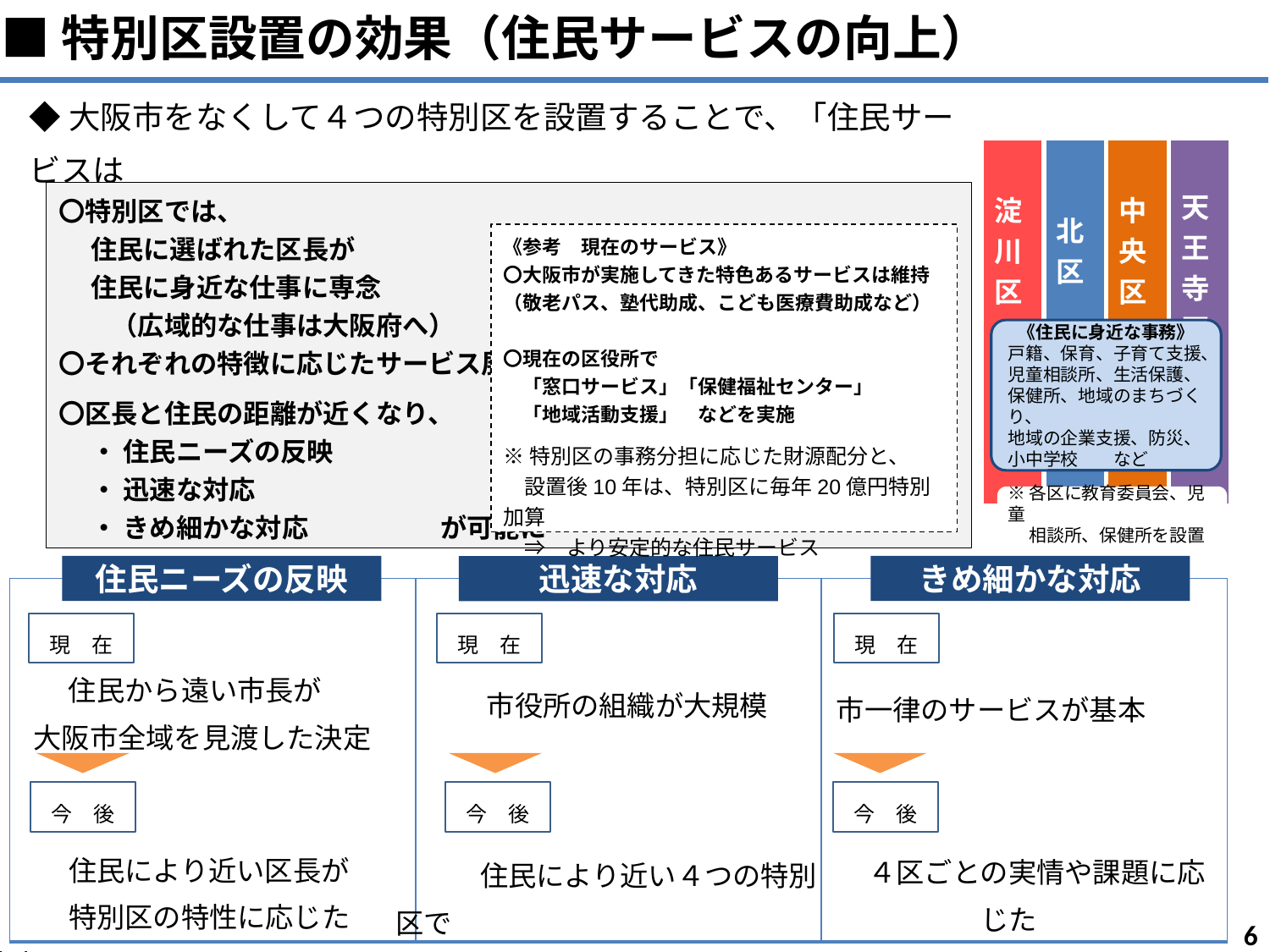

■特別区設置の効果（住民サービスの向上）
◆大阪市をなくして４つの特別区を設置することで、「住民サービスは
　　よくなるのか、低下するのではないか」との声もありますが。
| 淀川区 | 北区 | 中央区 | 天王寺区 |
| --- | --- | --- | --- |
|  |  |  |  |
〇特別区では、
　 住民に選ばれた区長が
　 住民に身近な仕事に専念
　　（広域的な仕事は大阪府へ）
〇それぞれの特徴に応じたサービス展開

〇区長と住民の距離が近くなり、
　 ・ 住民ニーズの反映
　 ・ 迅速な対応
　 ・ きめ細かな対応　　　　　が可能に

《参考　現在のサービス》
〇大阪市が実施してきた特色あるサービスは維持
（敬老パス、塾代助成、こども医療費助成など）

〇現在の区役所で
　「窓口サービス」「保健福祉センター」
　「地域活動支援」　などを実施

※特別区の事務分担に応じた財源配分と、
　設置後10年は、特別区に毎年20億円特別加算
　⇒　より安定的な住民サービス

《住民に身近な事務》
戸籍、保育、子育て支援、
児童相談所、生活保護、
保健所、地域のまちづくり、
地域の企業支援、防災、
小中学校　　など
※各区に教育委員会、児童
　 相談所、保健所を設置
住民ニーズの反映
きめ細かな対応
迅速な対応
|  |  |  |
| --- | --- | --- |
現　在
現　在
現　在
　　　住民から遠い市長が
大阪市全域を見渡した決定
　　　 市役所の組織が大規模
市一律のサービスが基本

今　後
今　後
今　後

　　　住民により近い区長が
　　　特別区の特性に応じた決定
　　４区ごとの実情や課題に応じた
　　 住民サービス
　　　住民により近い４つの特別区で
　　　より機動的に対応
6